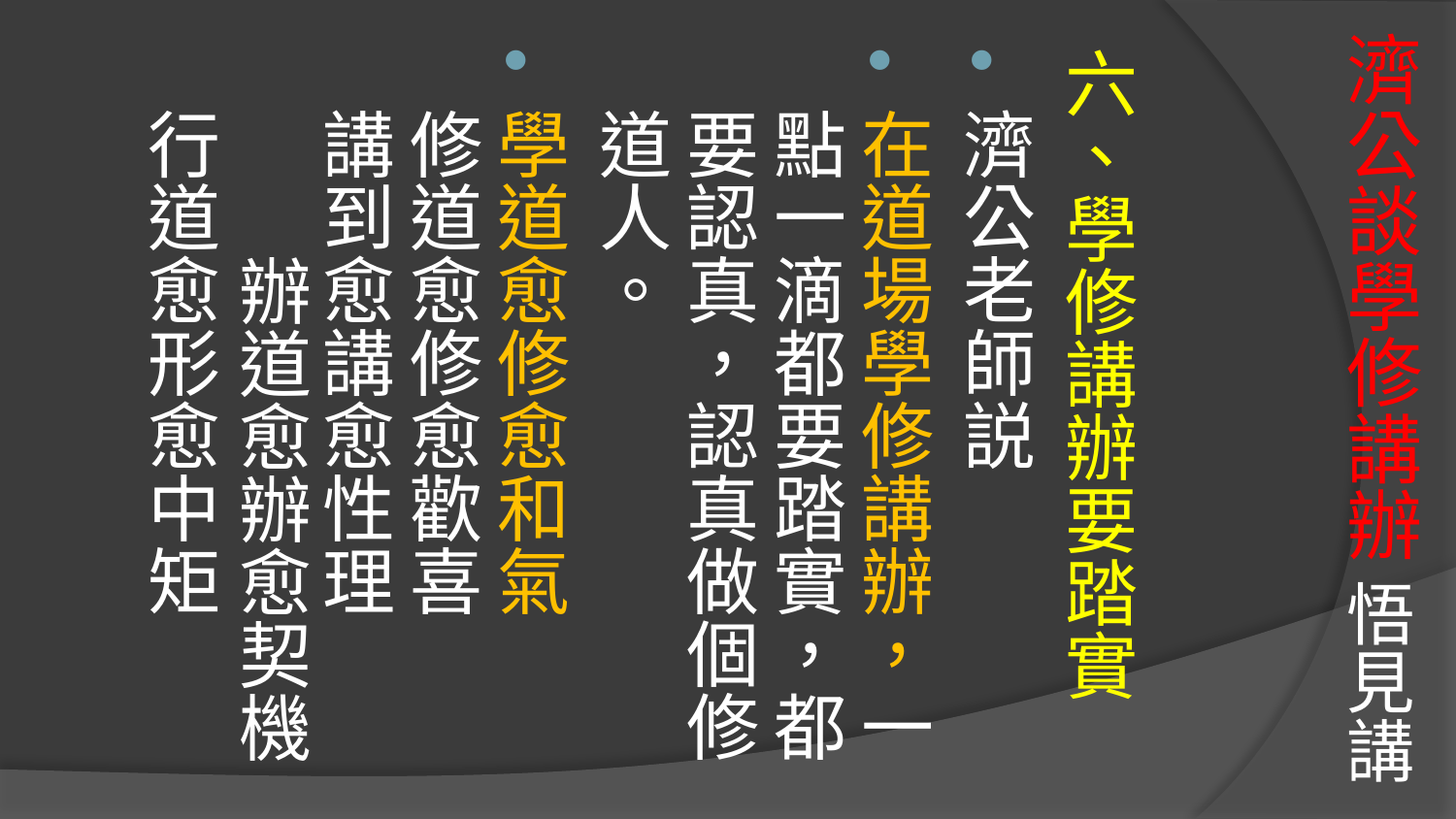

# 濟公談學修講辦 悟見講
六、學修講辦要踏實
濟公老師説
在道場學修講辦，一點一滴都要踏實，都要認真，認真做個修道人。
學道愈修愈和氣           修道愈修愈歡喜
講到愈講愈性理                    辦道愈辦愈契機
行道愈形愈中矩